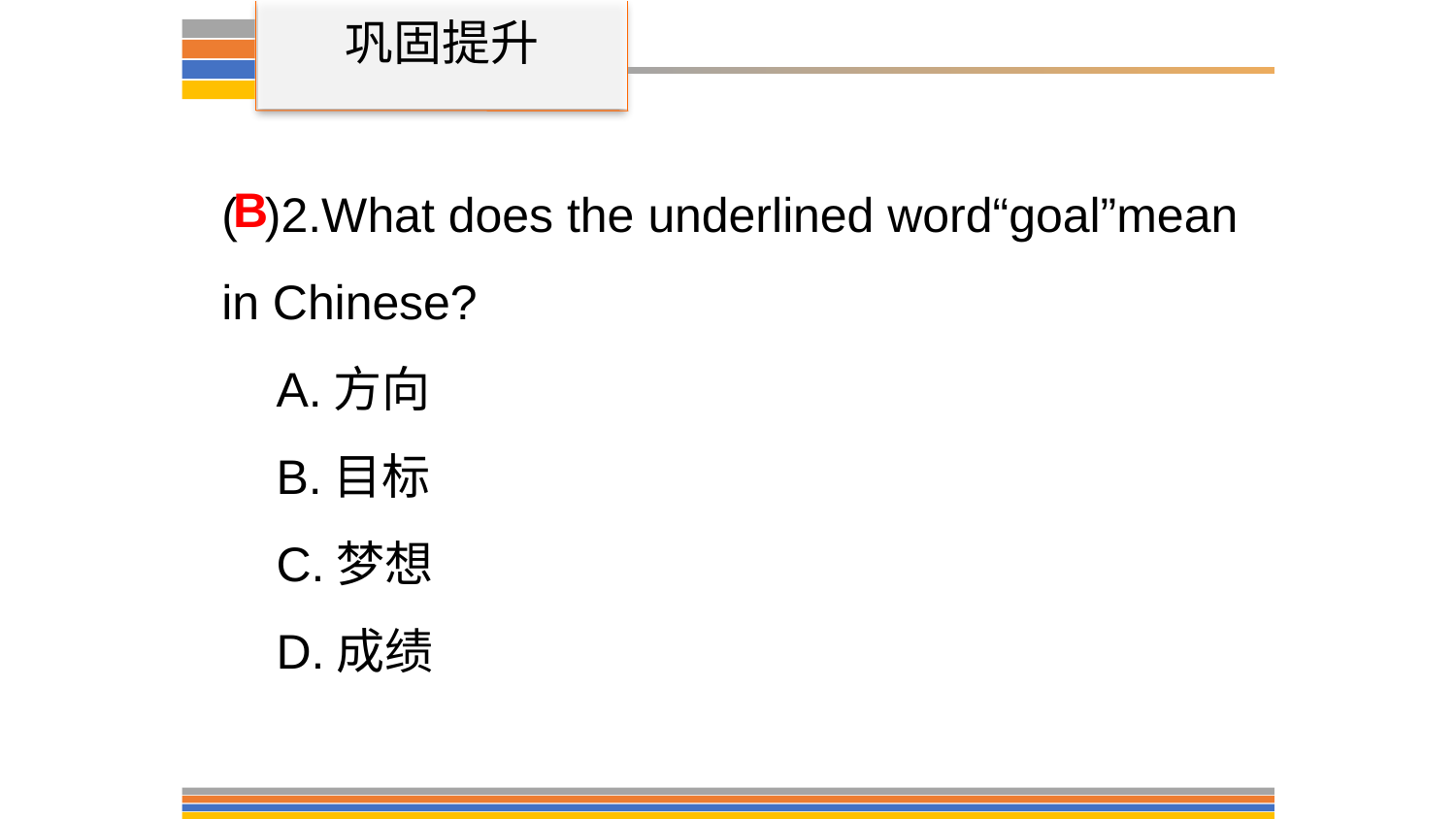

巩固提升

(  )2.What does the underlined word“goal”mean in Chinese?
A.方向
B.目标
C.梦想
D.成绩
B